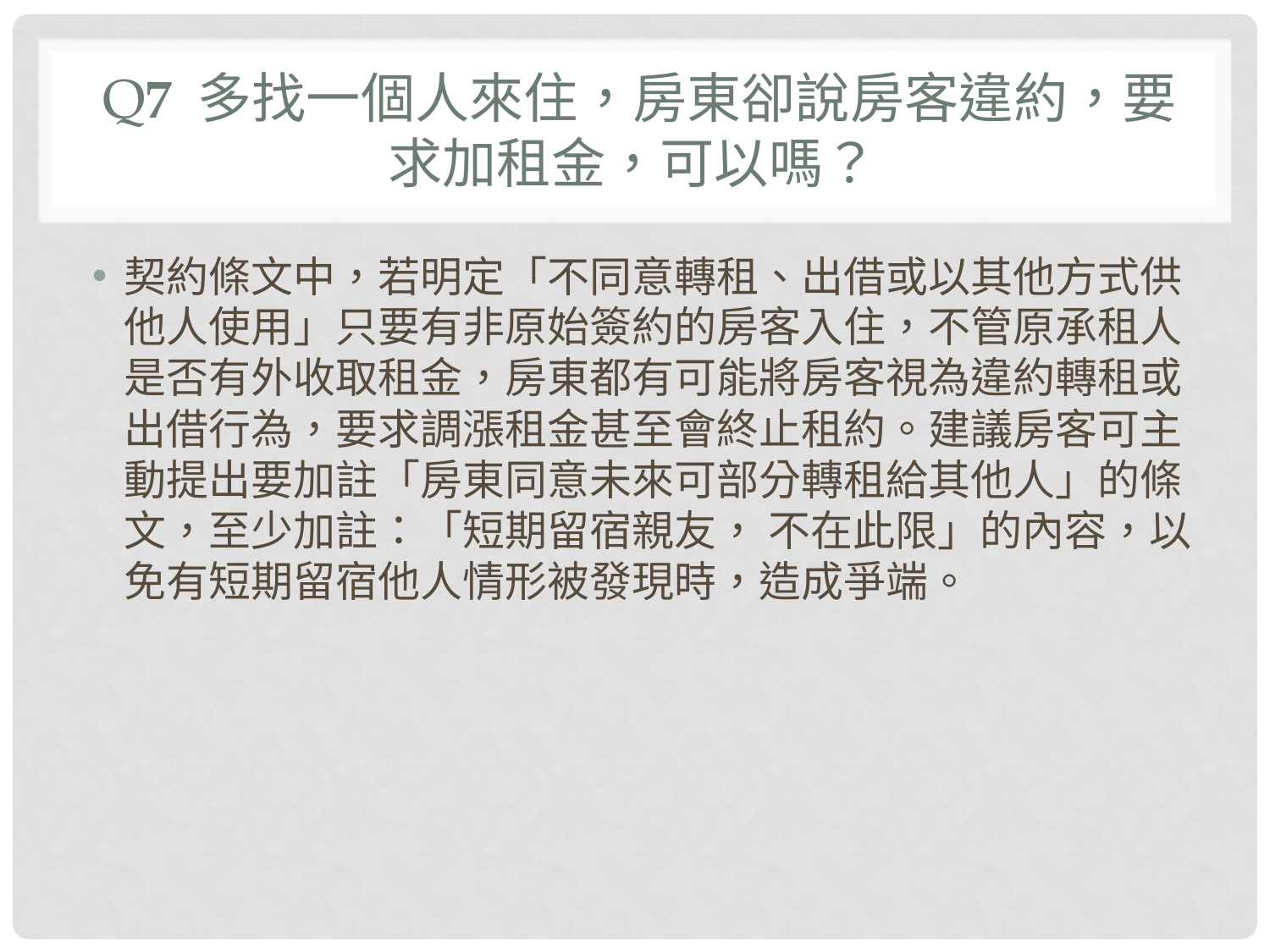

# q7 多找一個人來住，房東卻說房客違約，要求加租金，可以嗎？
契約條文中，若明定「不同意轉租、出借或以其他方式供他人使用」只要有非原始簽約的房客入住，不管原承租人是否有外收取租金，房東都有可能將房客視為違約轉租或出借行為，要求調漲租金甚至會終止租約。建議房客可主動提出要加註「房東同意未來可部分轉租給其他人」的條文，至少加註：「短期留宿親友， 不在此限」的內容，以免有短期留宿他人情形被發現時，造成爭端。